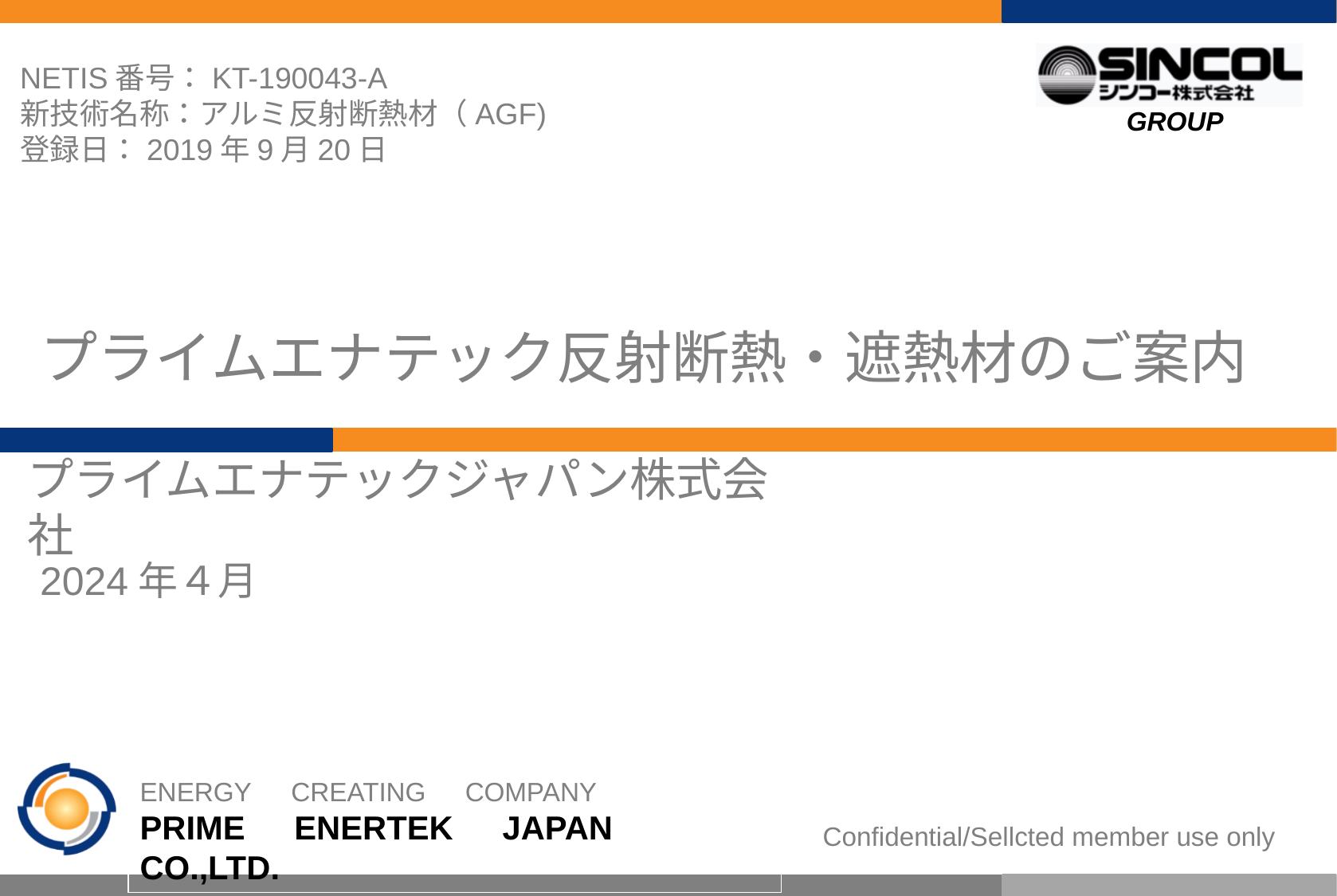

NETIS番号：KT-190043-A
新技術名称：アルミ反射断熱材（AGF)
登録日：2019年9月20日

プライムエナテック反射断熱・遮熱材のご案内
2024年４月